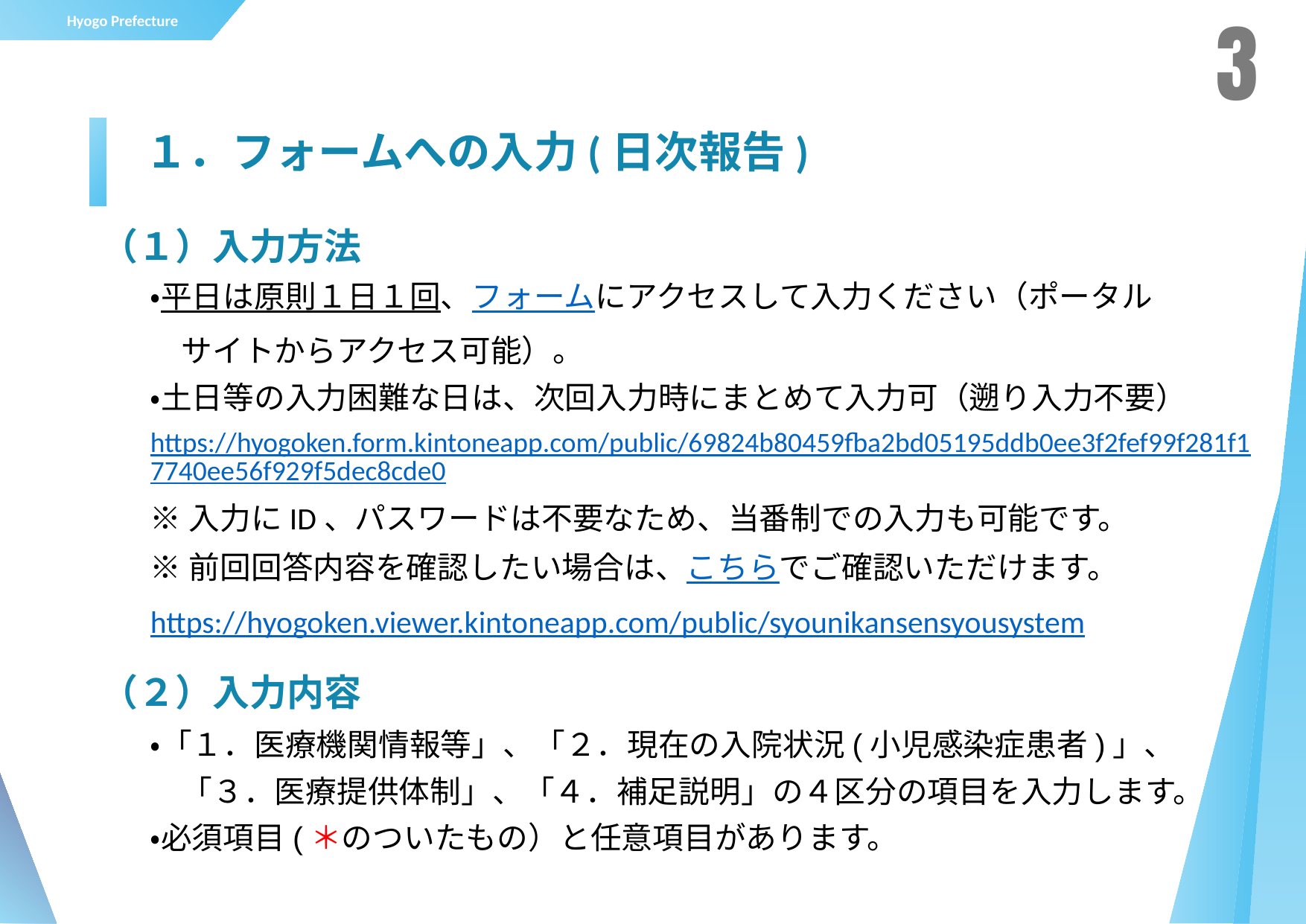

3

# １．フォームへの入力(日次報告)
（１）入力方法
・平日は原則１日１回、フォームにアクセスして入力ください（ポータル
　サイトからアクセス可能）。
・土日等の入力困難な日は、次回入力時にまとめて入力可（遡り入力不要）
https://hyogoken.form.kintoneapp.com/public/69824b80459fba2bd05195ddb0ee3f2fef99f281f17740ee56f929f5dec8cde0
※入力にID、パスワードは不要なため、当番制での入力も可能です。
※前回回答内容を確認したい場合は、こちらでご確認いただけます。
https://hyogoken.viewer.kintoneapp.com/public/syounikansensyousystem

（２）入力内容
・「１．医療機関情報等」、「２．現在の入院状況(小児感染症患者)」、
　「３．医療提供体制」、「４．補足説明」の４区分の項目を入力します。
・必須項目(＊のついたもの）と任意項目があります。